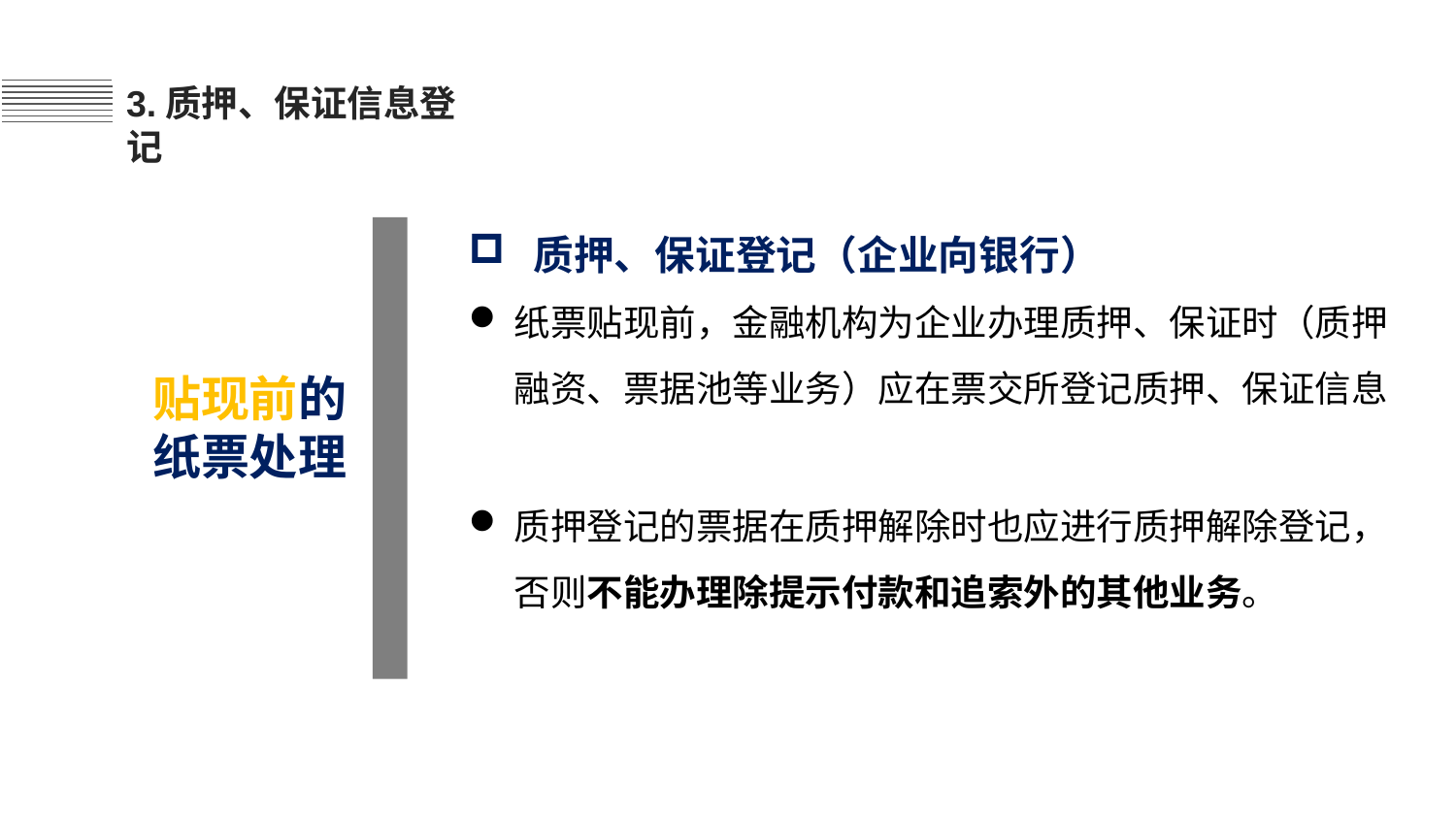

3.质押、保证信息登记
 质押、保证登记（企业向银行）
纸票贴现前，金融机构为企业办理质押、保证时（质押融资、票据池等业务）应在票交所登记质押、保证信息

质押登记的票据在质押解除时也应进行质押解除登记，否则不能办理除提示付款和追索外的其他业务。

贴现前的纸票处理